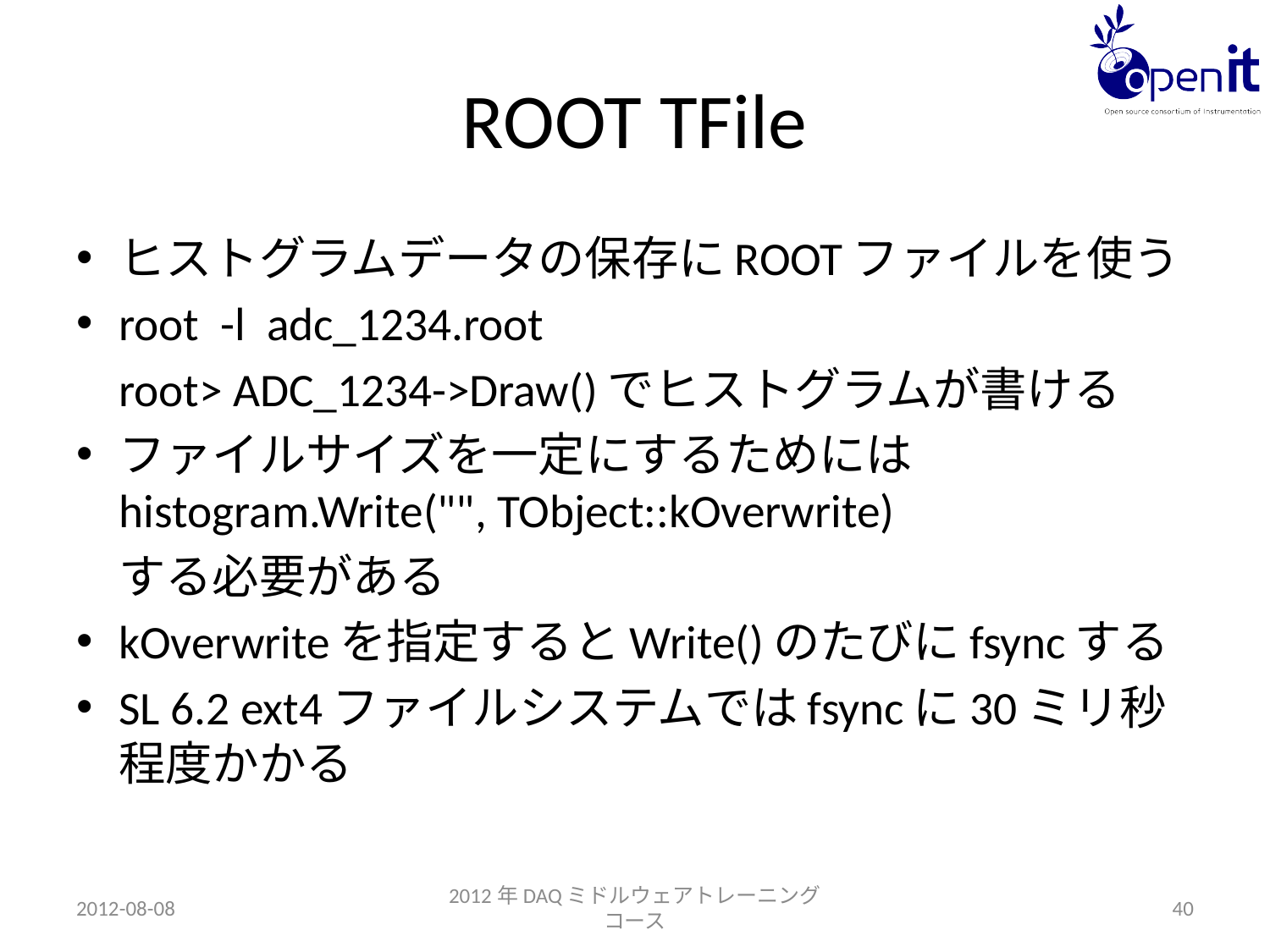

# ROOT TFile
ヒストグラムデータの保存にROOTファイルを使う
root  -l  adc_1234.root
	root> ADC_1234->Draw()でヒストグラムが書ける
ファイルサイズを一定にするためにはhistogram.Write("", TObject::kOverwrite)
	する必要がある
kOverwriteを指定するとWrite()のたびにfsyncする
SL 6.2 ext4ファイルシステムではfsyncに30ミリ秒程度かかる
2012-08-08
2012年DAQミドルウェアトレーニングコース
40